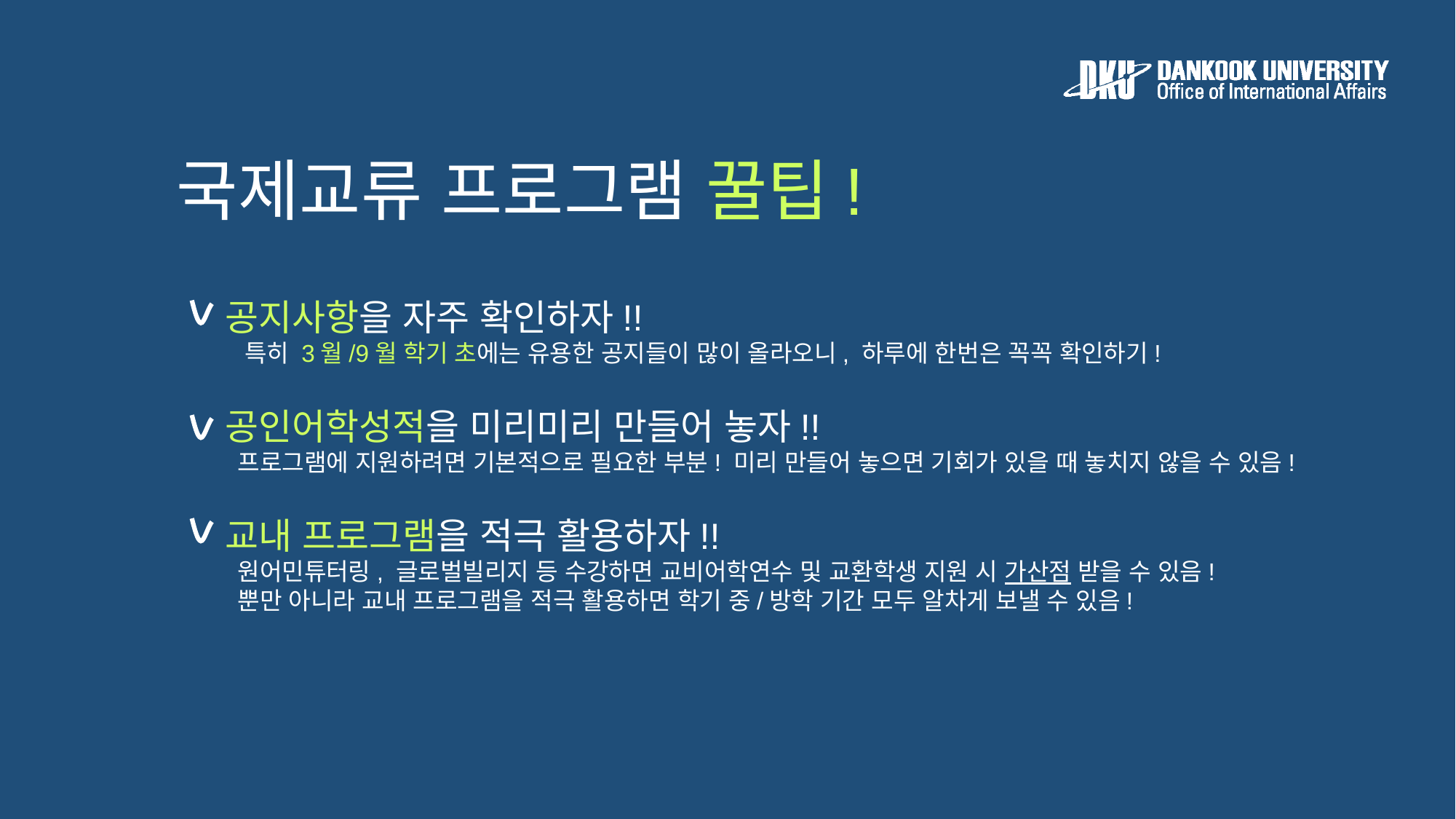

국제교류 프로그램 꿀팁!
공지사항을 자주 확인하자!!
  특히 3월/9월 학기 초에는 유용한 공지들이 많이 올라오니, 하루에 한번은 꼭꼭 확인하기!

공인어학성적을 미리미리 만들어 놓자!!
 프로그램에 지원하려면 기본적으로 필요한 부분! 미리 만들어 놓으면 기회가 있을 때 놓치지 않을 수 있음!

교내 프로그램을 적극 활용하자!!
 원어민튜터링, 글로벌빌리지 등 수강하면 교비어학연수 및 교환학생 지원 시 가산점 받을 수 있음!
 뿐만 아니라 교내 프로그램을 적극 활용하면 학기 중/방학 기간 모두 알차게 보낼 수 있음!